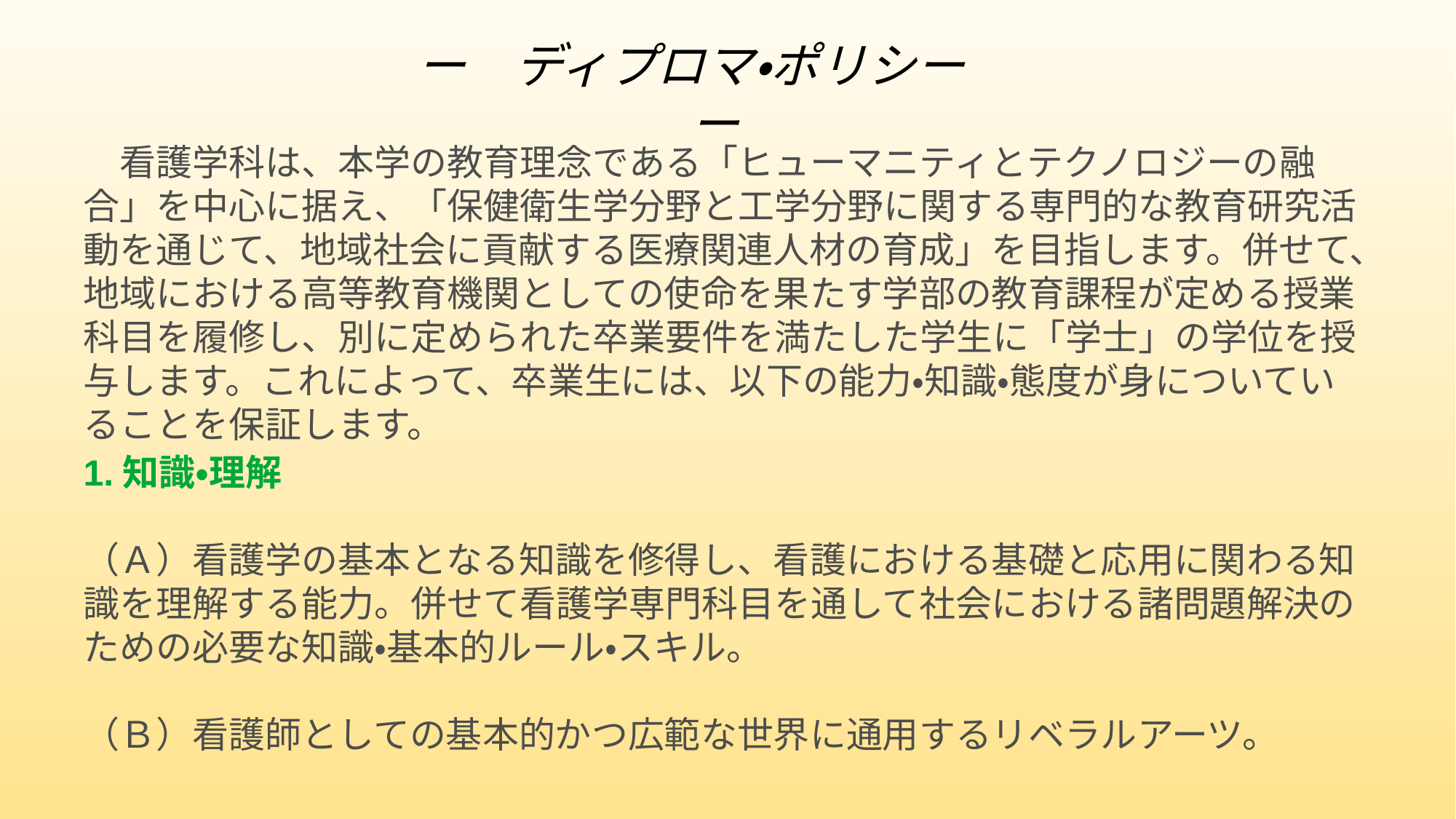

ー　ディプロマ・ポリシー　ー
　看護学科は、本学の教育理念である「ヒューマニティとテクノロジーの融合」を中心に据え、「保健衛生学分野と工学分野に関する専門的な教育研究活動を通じて、地域社会に貢献する医療関連人材の育成」を目指します。併せて、地域における高等教育機関としての使命を果たす学部の教育課程が定める授業科目を履修し、別に定められた卒業要件を満たした学生に「学士」の学位を授与します。これによって、卒業生には、以下の能力・知識・態度が身についていることを保証します。
1.知識・理解

（Ａ）看護学の基本となる知識を修得し、看護における基礎と応用に関わる知識を理解する能力。併せて看護学専門科目を通して社会における諸問題解決のための必要な知識・基本的ルール・スキル。

（Ｂ）看護師としての基本的かつ広範な世界に通用するリベラルアーツ。